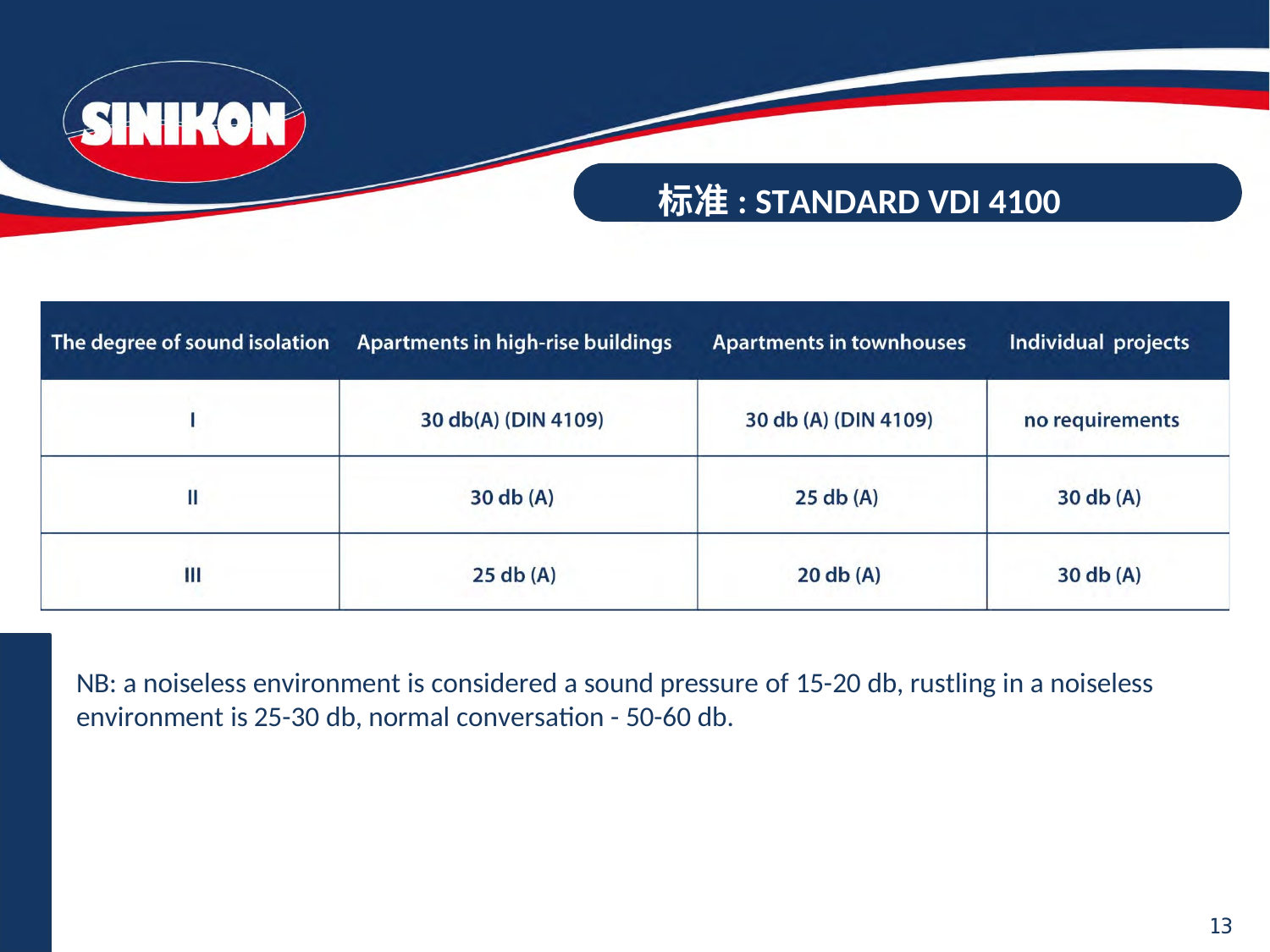

# 标准: STANDARD VDI 4100

NB: a noiseless environment is considered a sound pressure of 15-20 db, rustling in a noiseless environment is 25-30 db, normal conversation - 50-60 db.
13